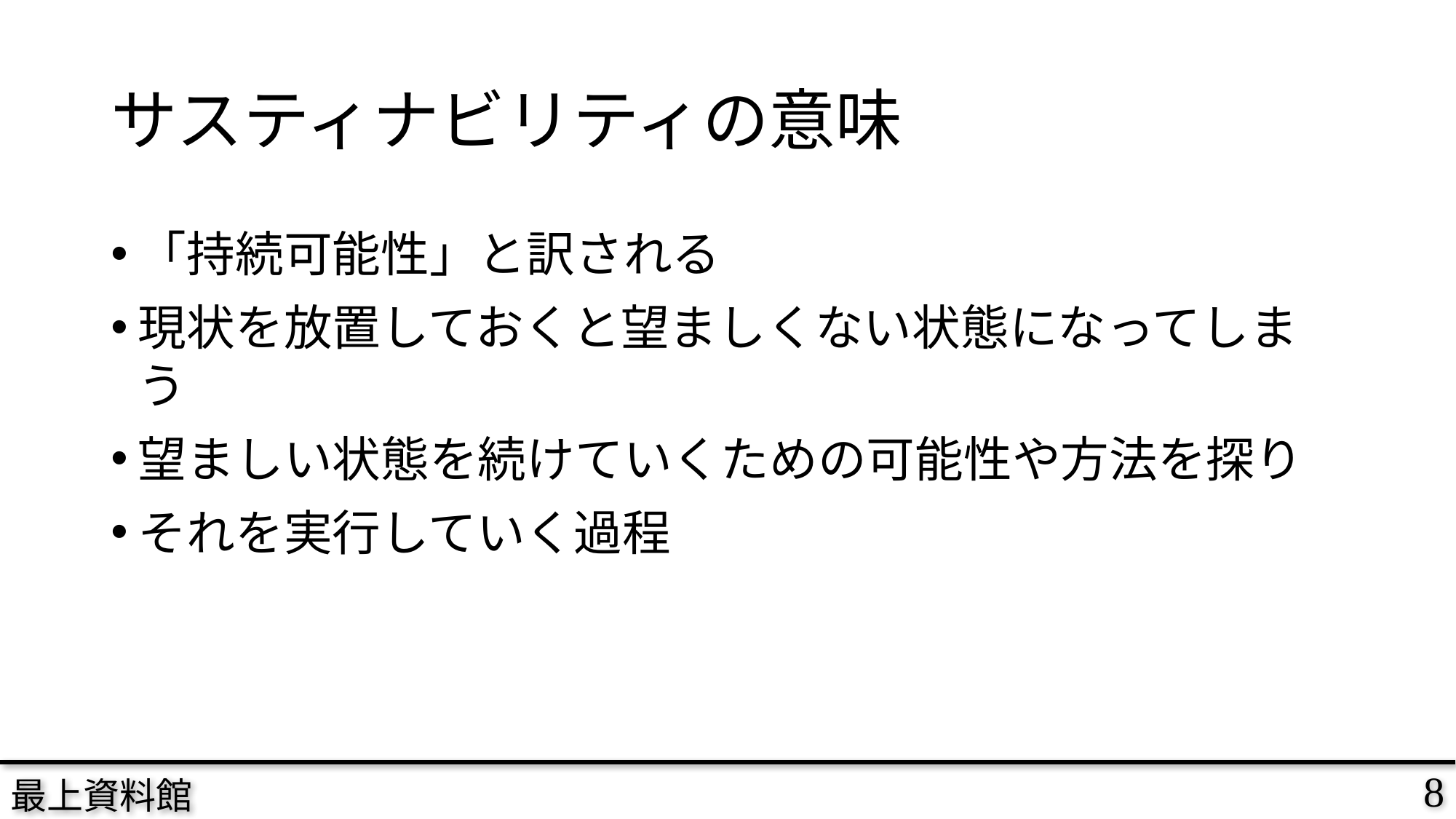

# サスティナビリティの意味
「持続可能性」と訳される
現状を放置しておくと望ましくない状態になってしまう
望ましい状態を続けていくための可能性や方法を探り
それを実行していく過程